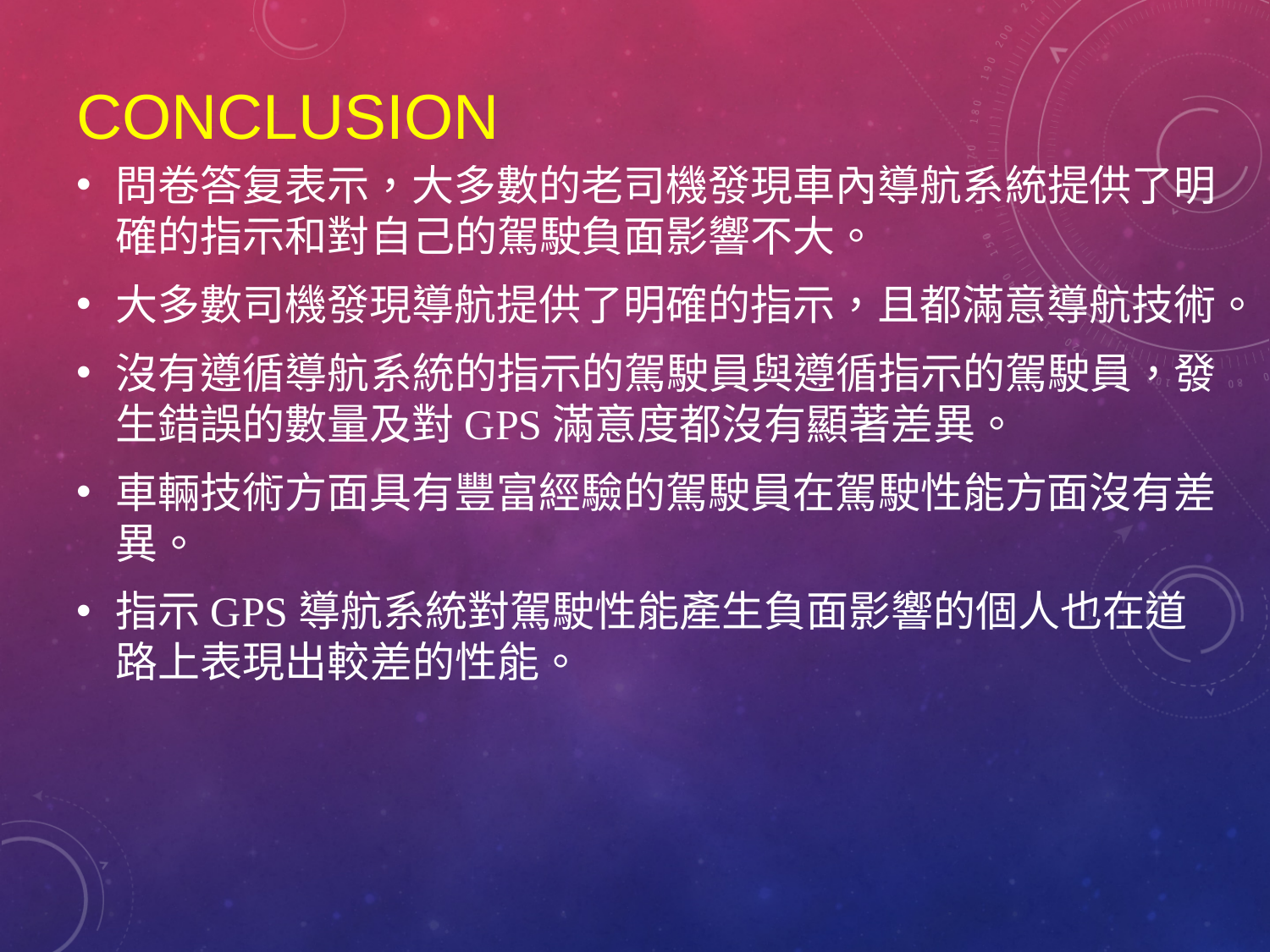

# Conclusion
問卷答复表示，大多數的老司機發現車內導航系統提供了明確的指示和對自己的駕駛負面影響不大。
大多數司機發現導航提供了明確的指示，且都滿意導航技術。
沒有遵循導航系統的指示的駕駛員與遵循指示的駕駛員，發生錯誤的數量及對GPS滿意度都沒有顯著差異。
車輛技術方面具有豐富經驗的駕駛員在駕駛性能方面沒有差異。
指示GPS導航系統對駕駛性能產生負面影響的個人也在道路上表現出較差的性能。